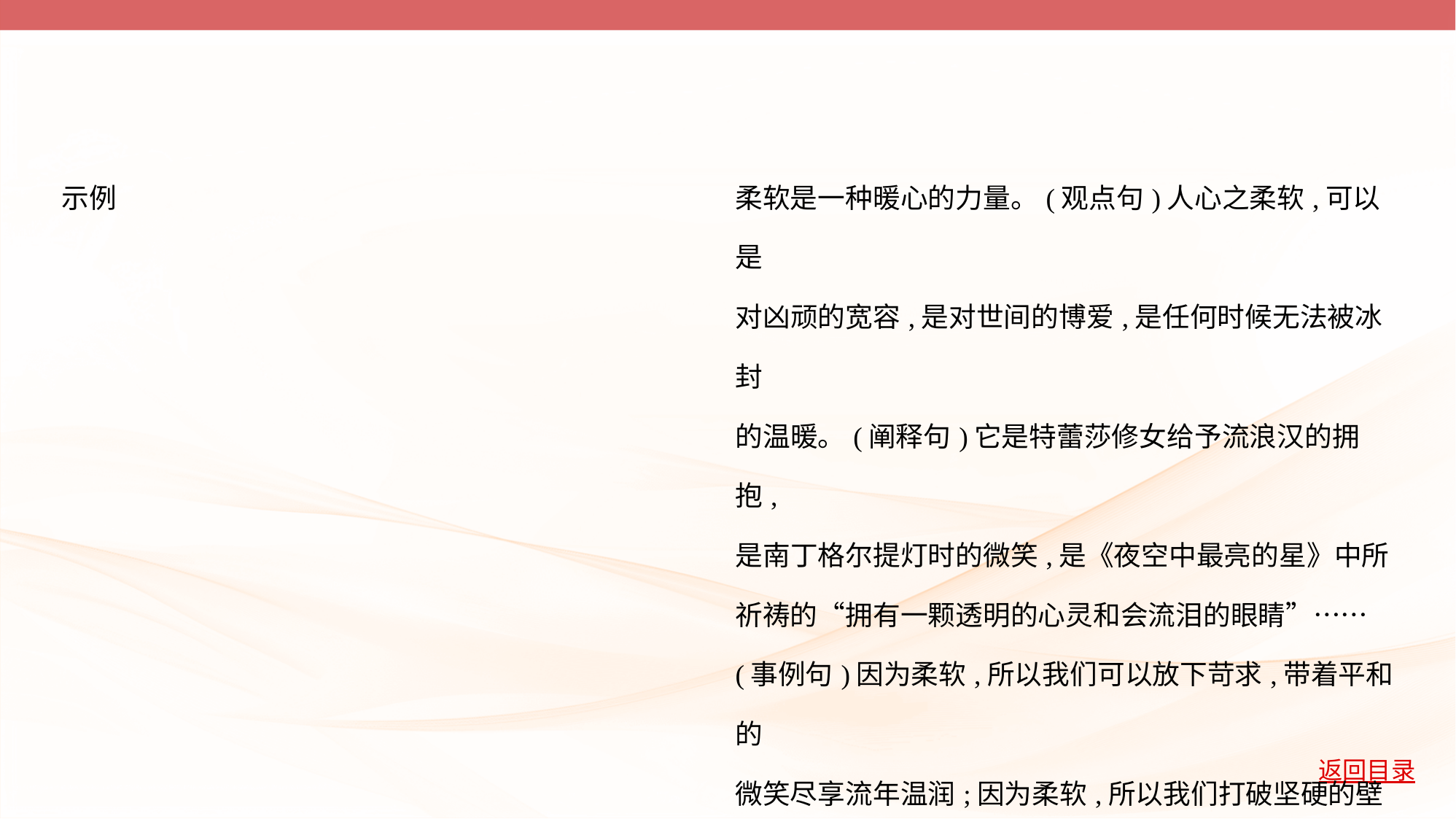

| 示例 | 柔软是一种暖心的力量。(观点句)人心之柔软,可以是 对凶顽的宽容,是对世间的博爱,是任何时候无法被冰封 的温暖。(阐释句)它是特蕾莎修女给予流浪汉的拥抱, 是南丁格尔提灯时的微笑,是《夜空中最亮的星》中所 祈祷的“拥有一颗透明的心灵和会流泪的眼睛”…… (事例句)因为柔软,所以我们可以放下苛求,带着平和的 微笑尽享流年温润;因为柔软,所以我们打破坚硬的壁垒, 在阳光下重新迎接爱与感性的回归。(因果分析句) |
| --- | --- |